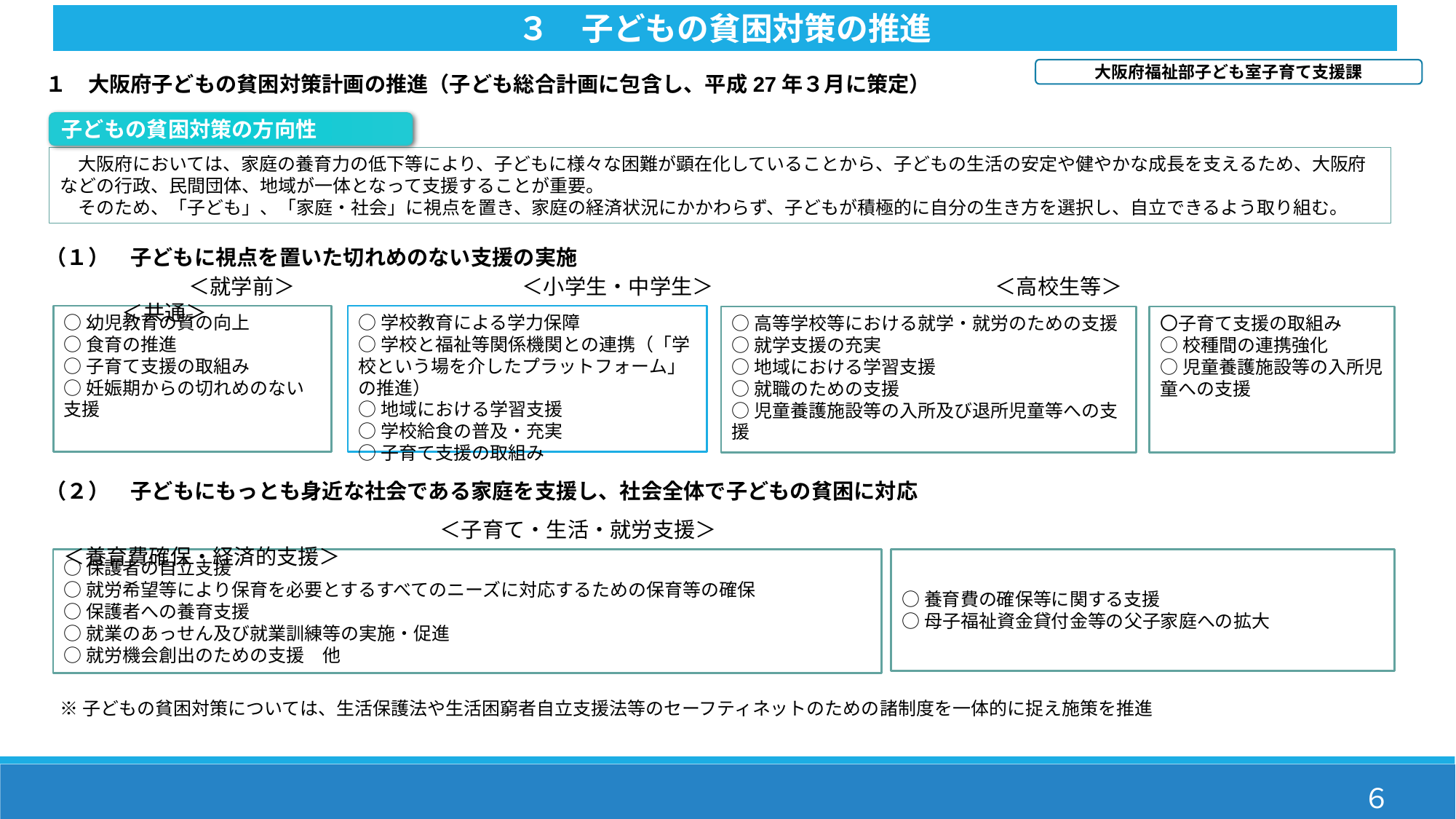

３　子どもの貧困対策の推進
大阪府福祉部子ども室子育て支援課
１　大阪府子どもの貧困対策計画の推進（子ども総合計画に包含し、平成27年３月に策定）
子どもの貧困対策の方向性
　大阪府においては、家庭の養育力の低下等により、子どもに様々な困難が顕在化していることから、子どもの生活の安定や健やかな成長を支えるため、大阪府などの行政、民間団体、地域が一体となって支援することが重要。
　そのため、「子ども」、「家庭・社会」に視点を置き、家庭の経済状況にかかわらず、子どもが積極的に自分の生き方を選択し、自立できるよう取り組む。
（１）　子どもに視点を置いた切れめのない支援の実施
　　　　＜就学前＞　　　　　　            　　＜小学生・中学生＞　          　　　　　　　　　　＜高校生等＞　　　　　　　　　         　　　＜共通＞
○幼児教育の質の向上
○食育の推進
○子育て支援の取組み
○妊娠期からの切れめのない支援
○学校教育による学力保障
○学校と福祉等関係機関との連携（「学校という場を介したプラットフォーム」の推進）
○地域における学習支援
○学校給食の普及・充実
○子育て支援の取組み
○高等学校等における就学・就労のための支援
○就学支援の充実
○地域における学習支援
○就職のための支援
○児童養護施設等の入所及び退所児童等への支援
〇子育て支援の取組み
○校種間の連携強化
○児童養護施設等の入所児童への支援
（２）　子どもにもっとも身近な社会である家庭を支援し、社会全体で子どもの貧困に対応
　　　　　　　　　　　　　　＜子育て・生活・就労支援＞　　　　　　　　　　　　　　　　　　　　　　　　　　　　　　　＜養育費確保・経済的支援＞
○養育費の確保等に関する支援
○母子福祉資金貸付金等の父子家庭への拡大
○保護者の自立支援
○就労希望等により保育を必要とするすべてのニーズに対応するための保育等の確保
○保護者への養育支援
○就業のあっせん及び就業訓練等の実施・促進
○就労機会創出のための支援　他
※子どもの貧困対策については、生活保護法や生活困窮者自立支援法等のセーフティネットのための諸制度を一体的に捉え施策を推進
６